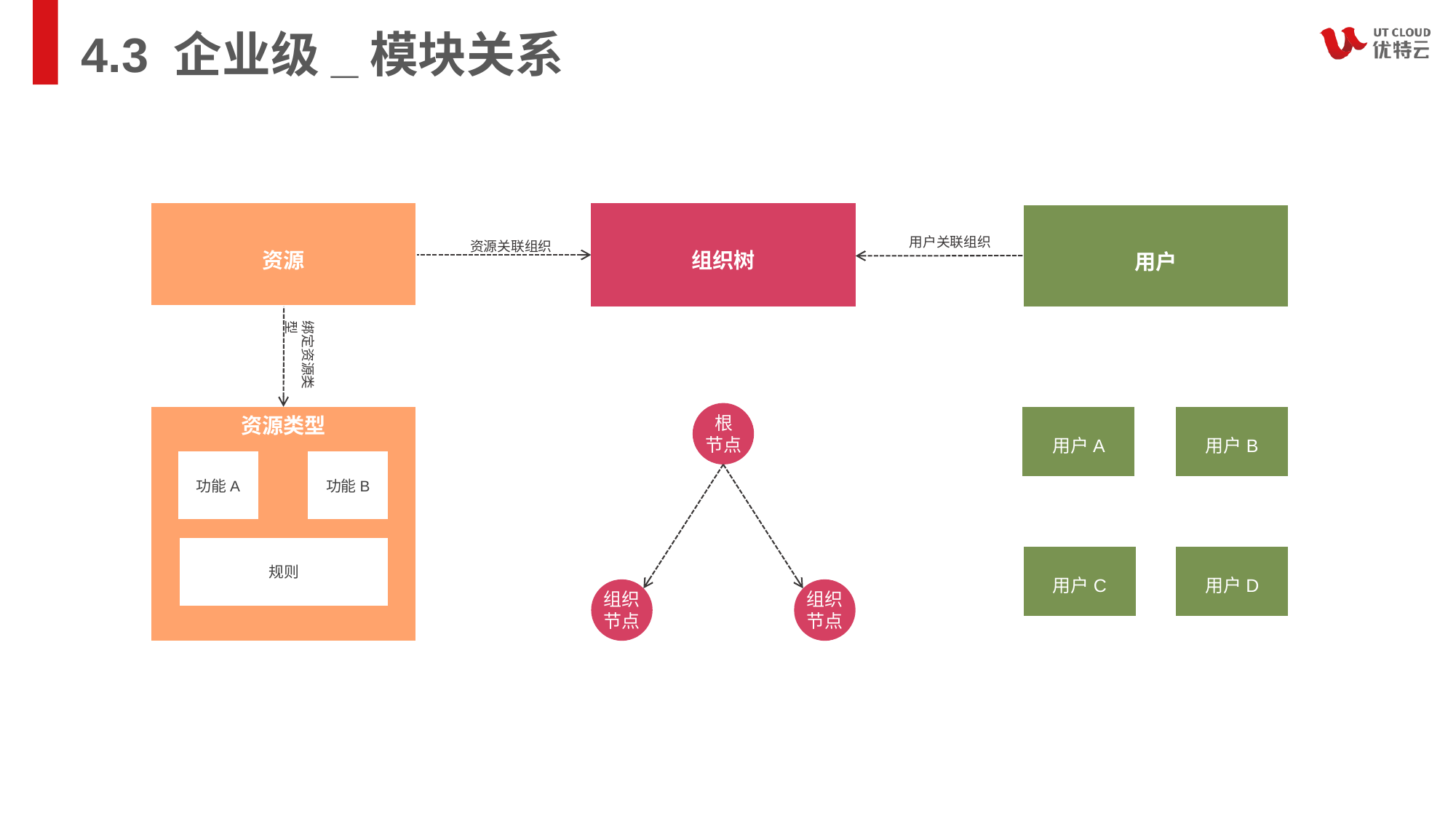

# 4.3 企业级_模块关系
资源
组织树
用户
用户关联组织
资源关联组织
绑定资源类型

根
节点
资源类型
用户A
用户B
功能A
功能B
规则
用户D
用户C

组织
节点
组织
节点
18